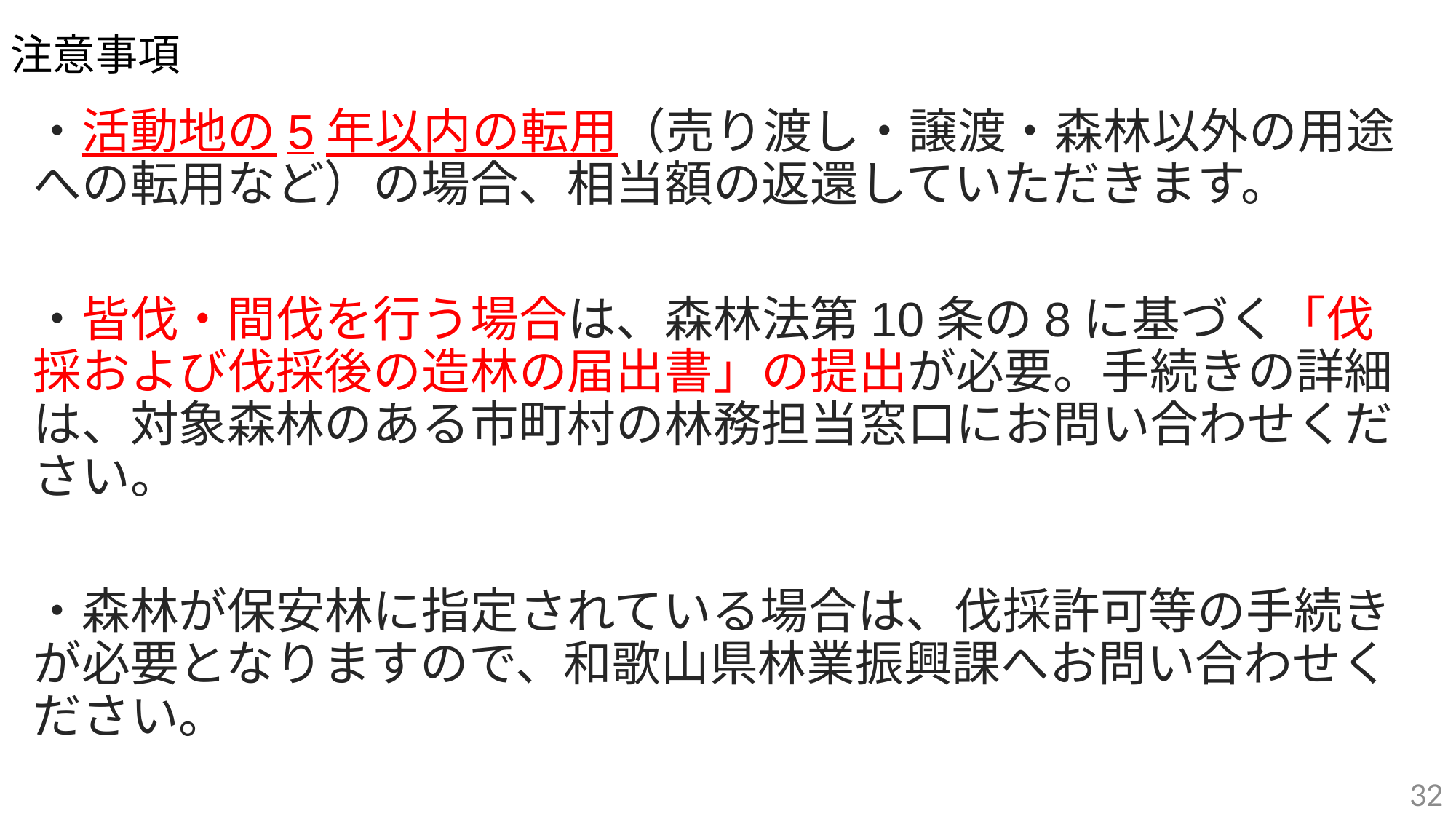

注意事項
・活動地の5年以内の転用（売り渡し・譲渡・森林以外の用途への転用など）の場合、相当額の返還していただきます。

・皆伐・間伐を行う場合は、森林法第10条の8に基づく「伐採および伐採後の造林の届出書」の提出が必要。手続きの詳細は、対象森林のある市町村の林務担当窓口にお問い合わせください。

・森林が保安林に指定されている場合は、伐採許可等の手続きが必要となりますので、和歌山県林業振興課へお問い合わせください。

32